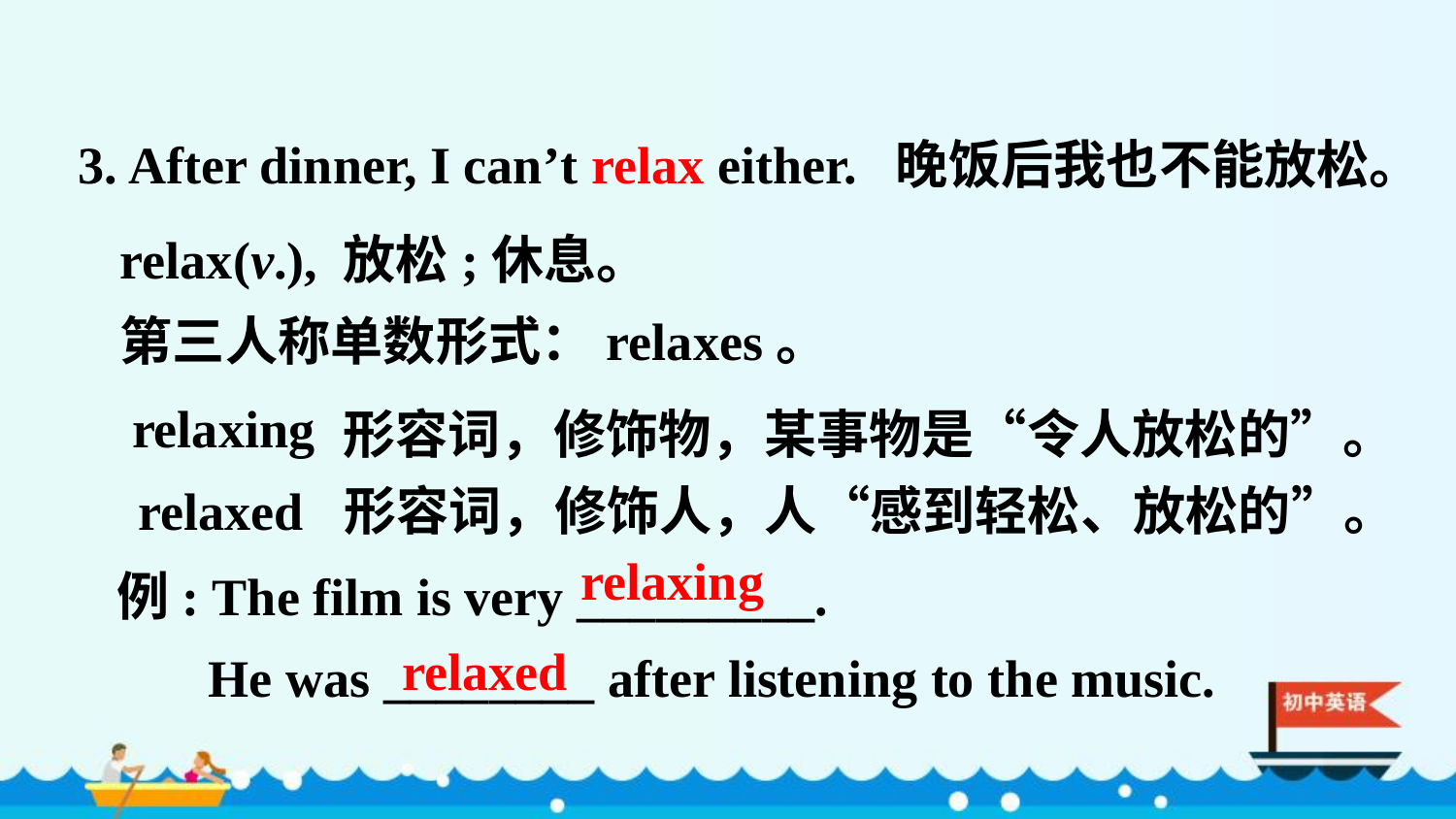

3. After dinner, I can’t relax either.  晚饭后我也不能放松。
relax(v.), 放松;休息。
第三人称单数形式：relaxes。
relaxing
形容词，修饰物，某事物是“令人放松的”。

relaxed
形容词，修饰人，人“感到轻松、放松的”。
例: The film is very _________.
       He was ________ after listening to the music.
relaxing
relaxed